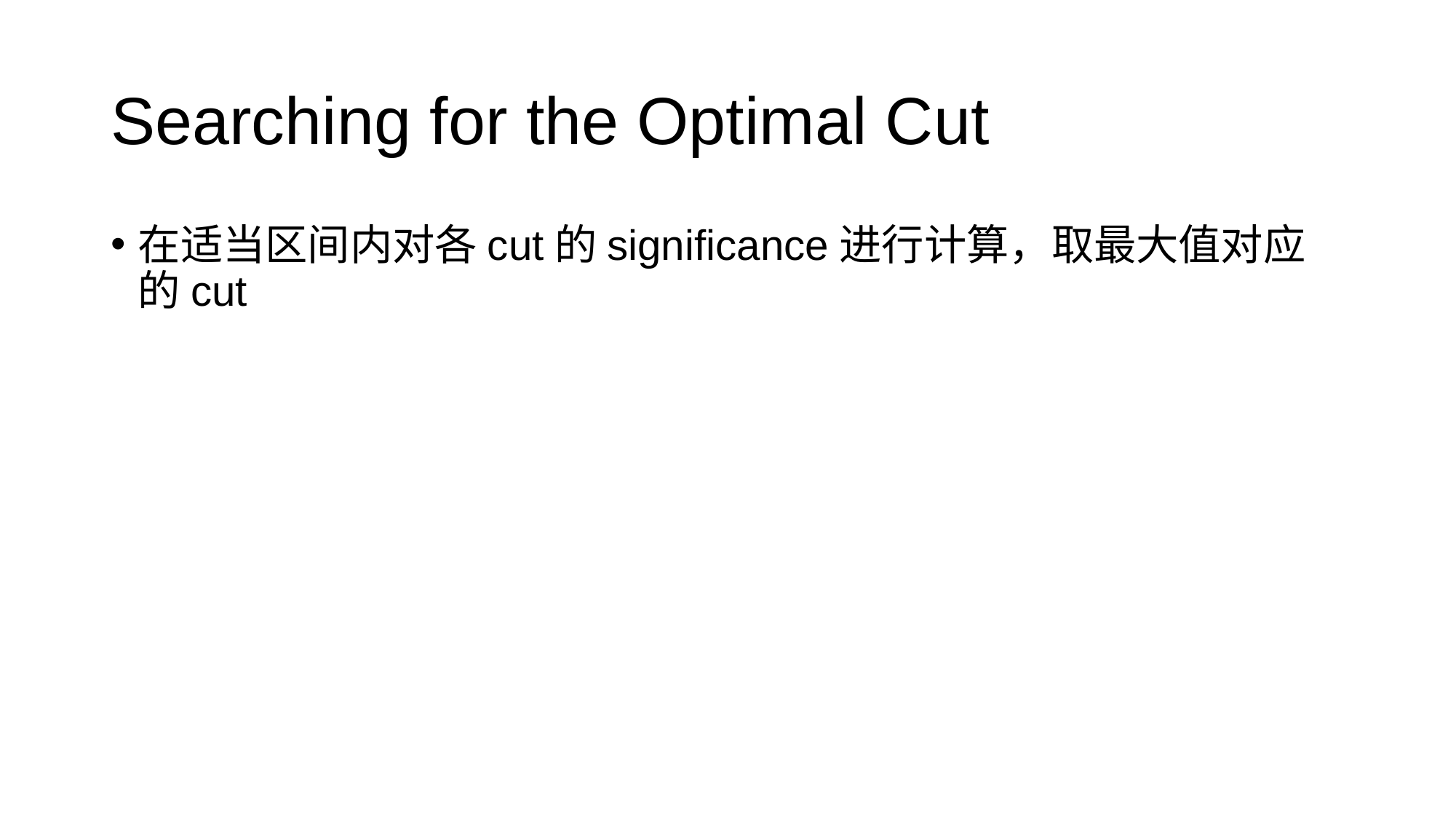

# Searching for the Optimal Cut
在适当区间内对各cut的significance进行计算，取最大值对应的cut